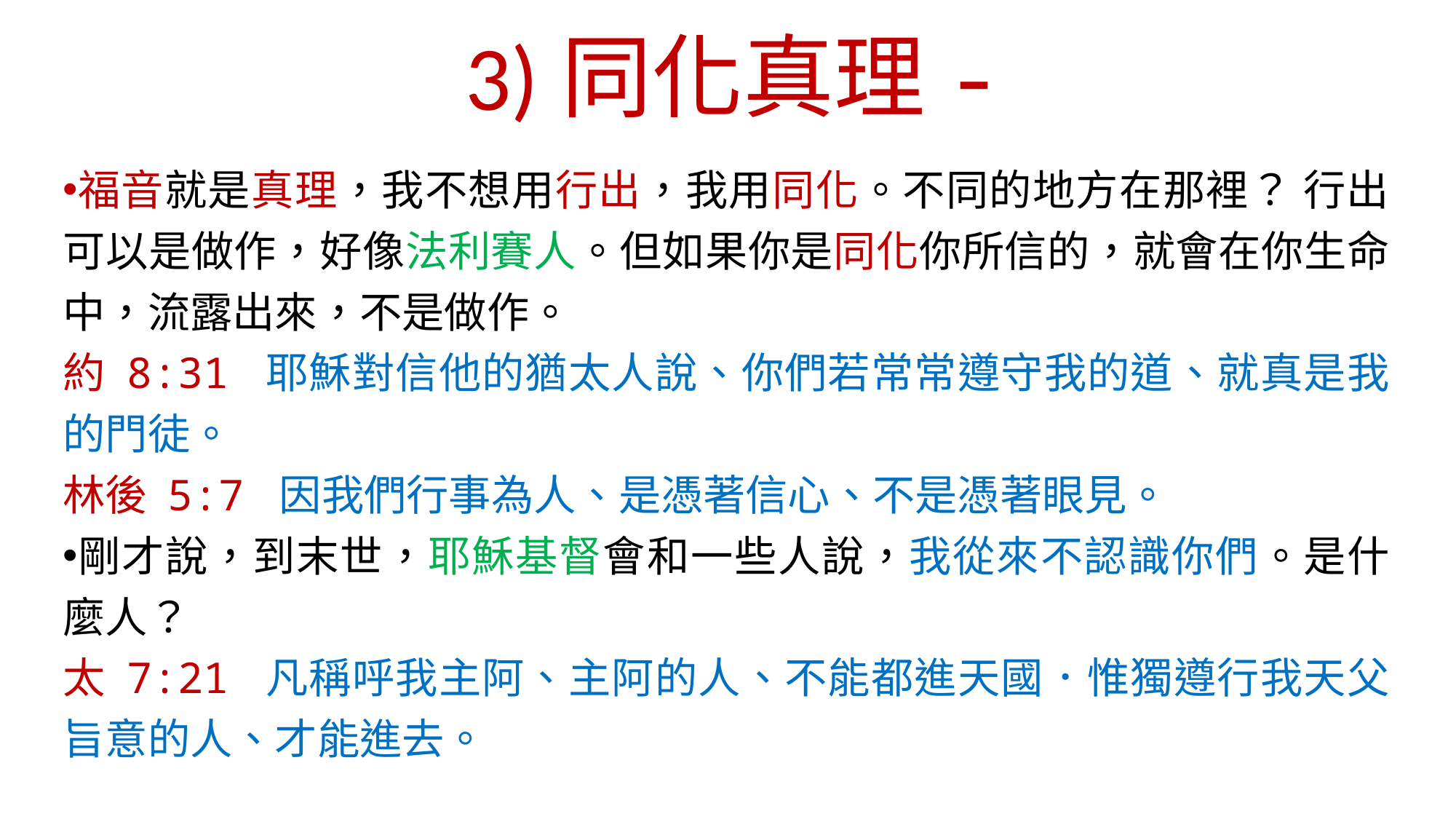

# 3)同化真理-
福音就是真理，我不想用行出，我用同化。不同的地方在那裡？ 行出可以是做作，好像法利賽人。但如果你是同化你所信的，就會在你生命中，流露出來，不是做作。
約 8:31 耶穌對信他的猶太人說、你們若常常遵守我的道、就真是我的門徒。
林後 5:7 因我們行事為人、是憑著信心、不是憑著眼見。
剛才說，到末世，耶穌基督會和一些人說，我從來不認識你們。是什麼人？
太 7:21 凡稱呼我主阿、主阿的人、不能都進天國．惟獨遵行我天父旨意的人、才能進去。